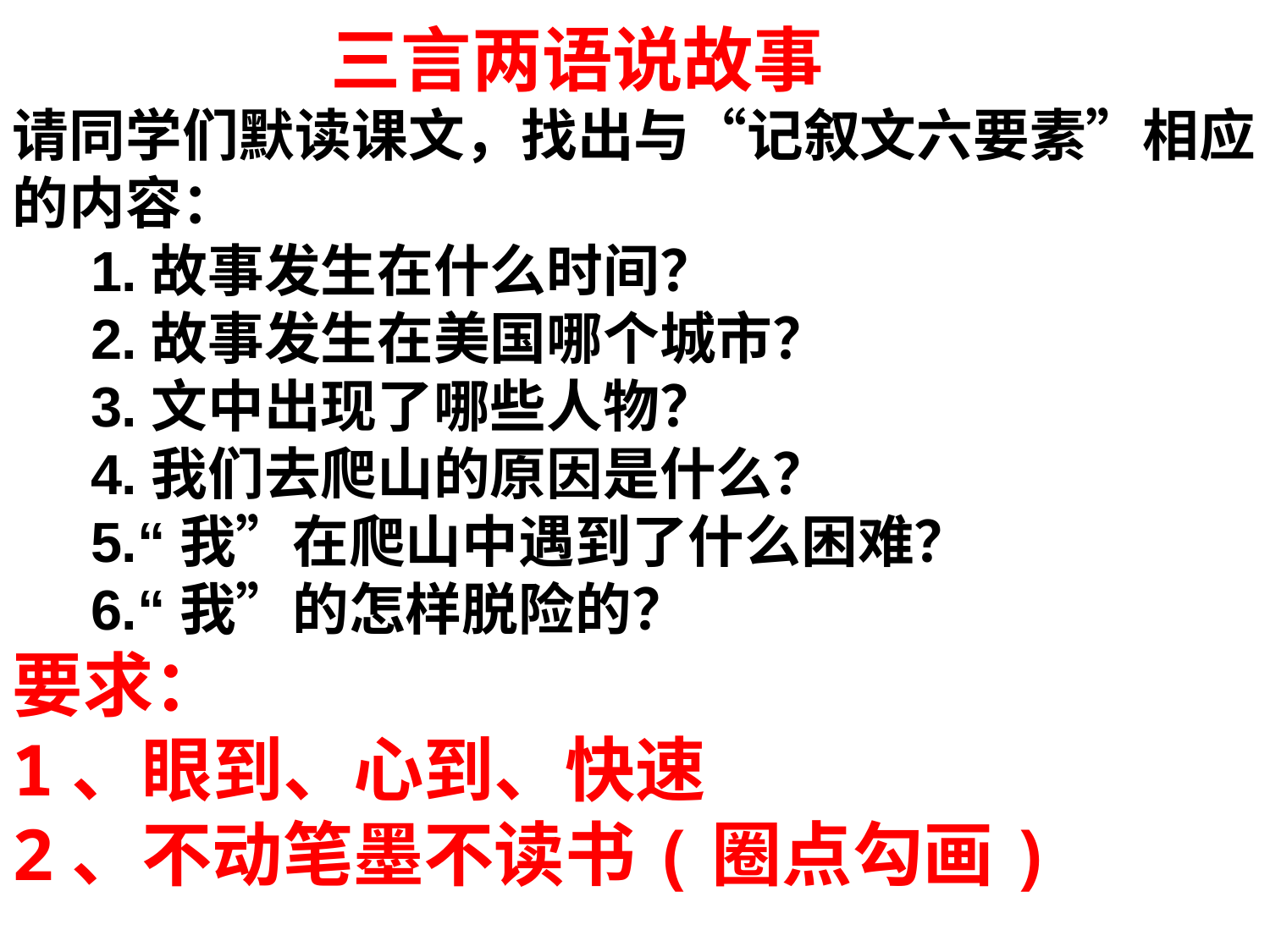

三言两语说故事
请同学们默读课文，找出与“记叙文六要素”相应的内容：
     1.故事发生在什么时间？
     2.故事发生在美国哪个城市？
     3.文中出现了哪些人物？
     4.我们去爬山的原因是什么？
     5.“我”在爬山中遇到了什么困难？
     6.“我”的怎样脱险的？
要求：
1、眼到、心到、快速
2、不动笔墨不读书(圈点勾画)